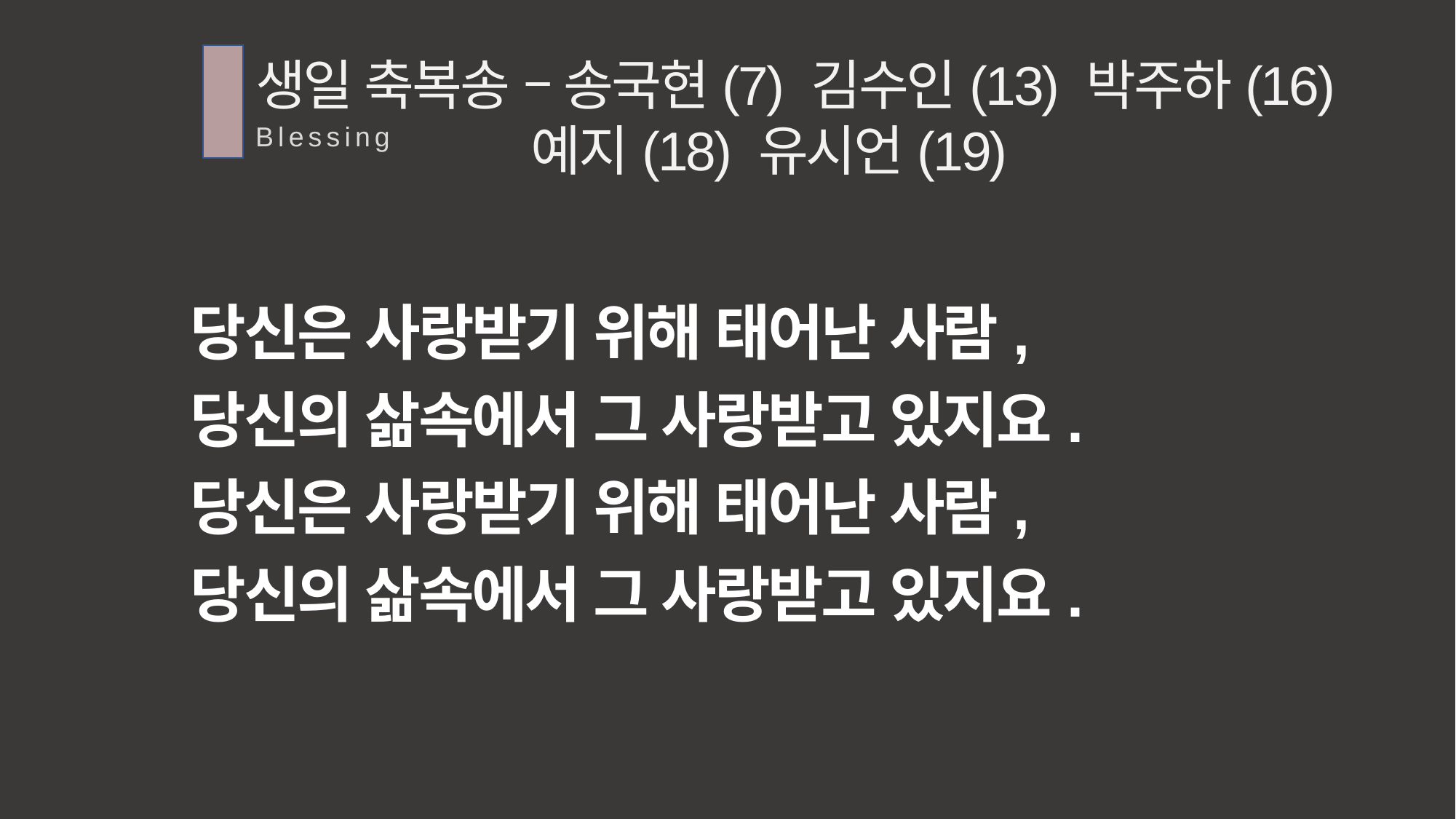

생일 축복송 – 송국현(7) 김수인(13) 박주하(16)
                    예지(18) 유시언(19)
Blessing
당신은 사랑받기 위해 태어난 사람,
당신의 삶속에서 그 사랑받고 있지요.
당신은 사랑받기 위해 태어난 사람,
당신의 삶속에서 그 사랑받고 있지요.